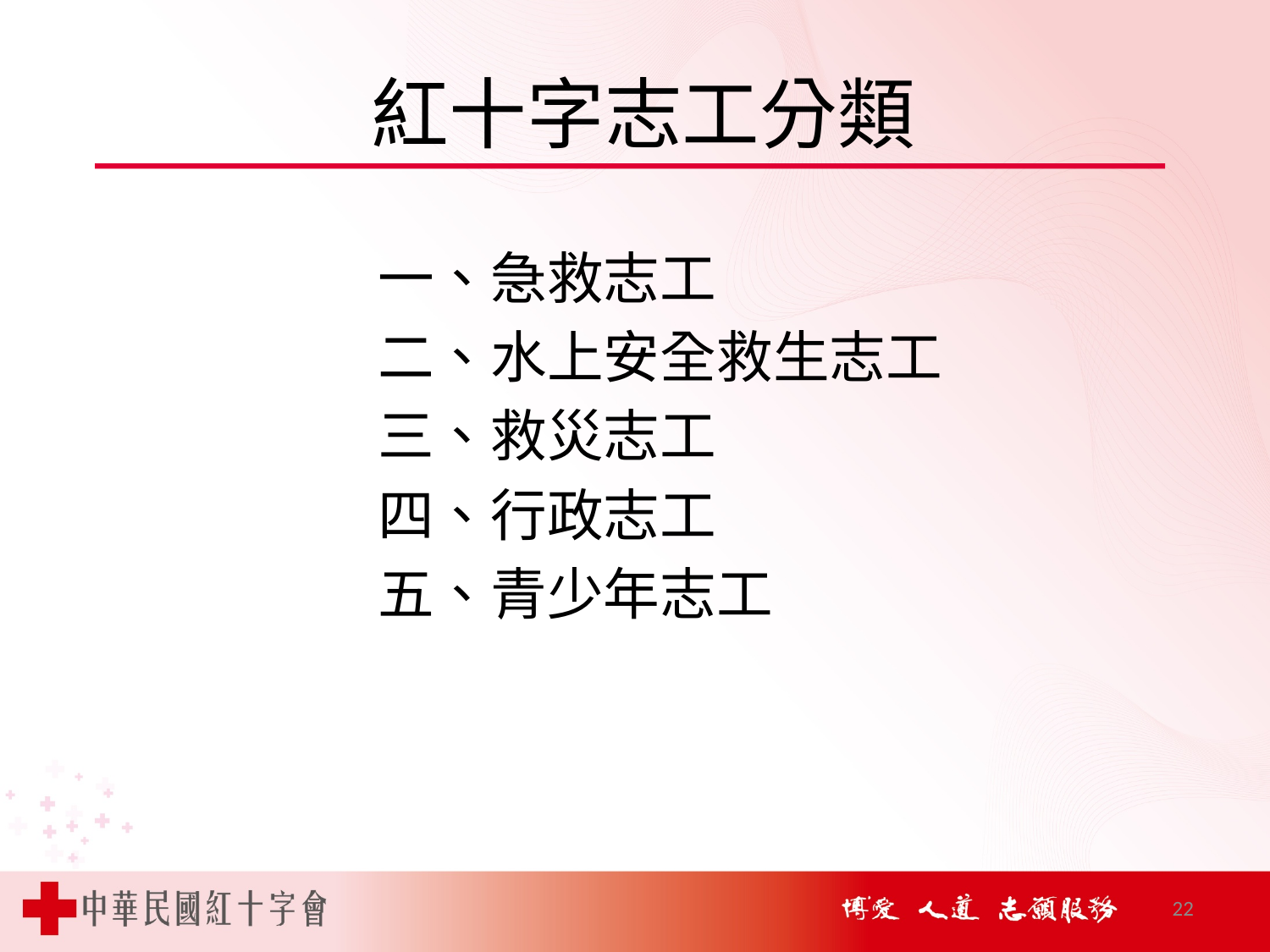

# 紅十字志工分類

一、急救志工
二、水上安全救生志工
三、救災志工
四、行政志工
五、青少年志工

22